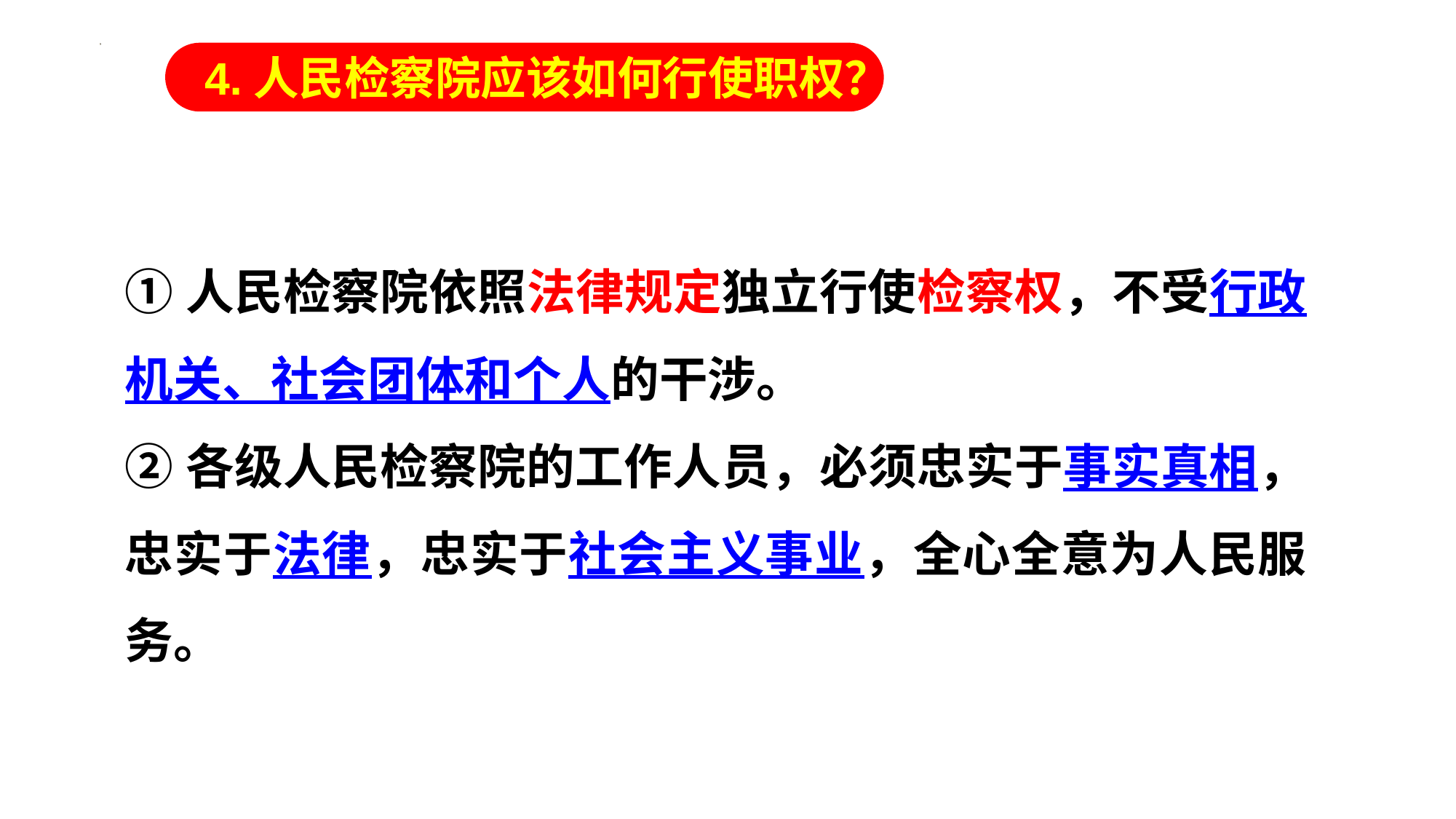

4.人民检察院应该如何行使职权？
①人民检察院依照法律规定独立行使检察权，不受行政机关、社会团体和个人的干涉。
②各级人民检察院的工作人员，必须忠实于事实真相，忠实于法律，忠实于社会主义事业，全心全意为人民服务。